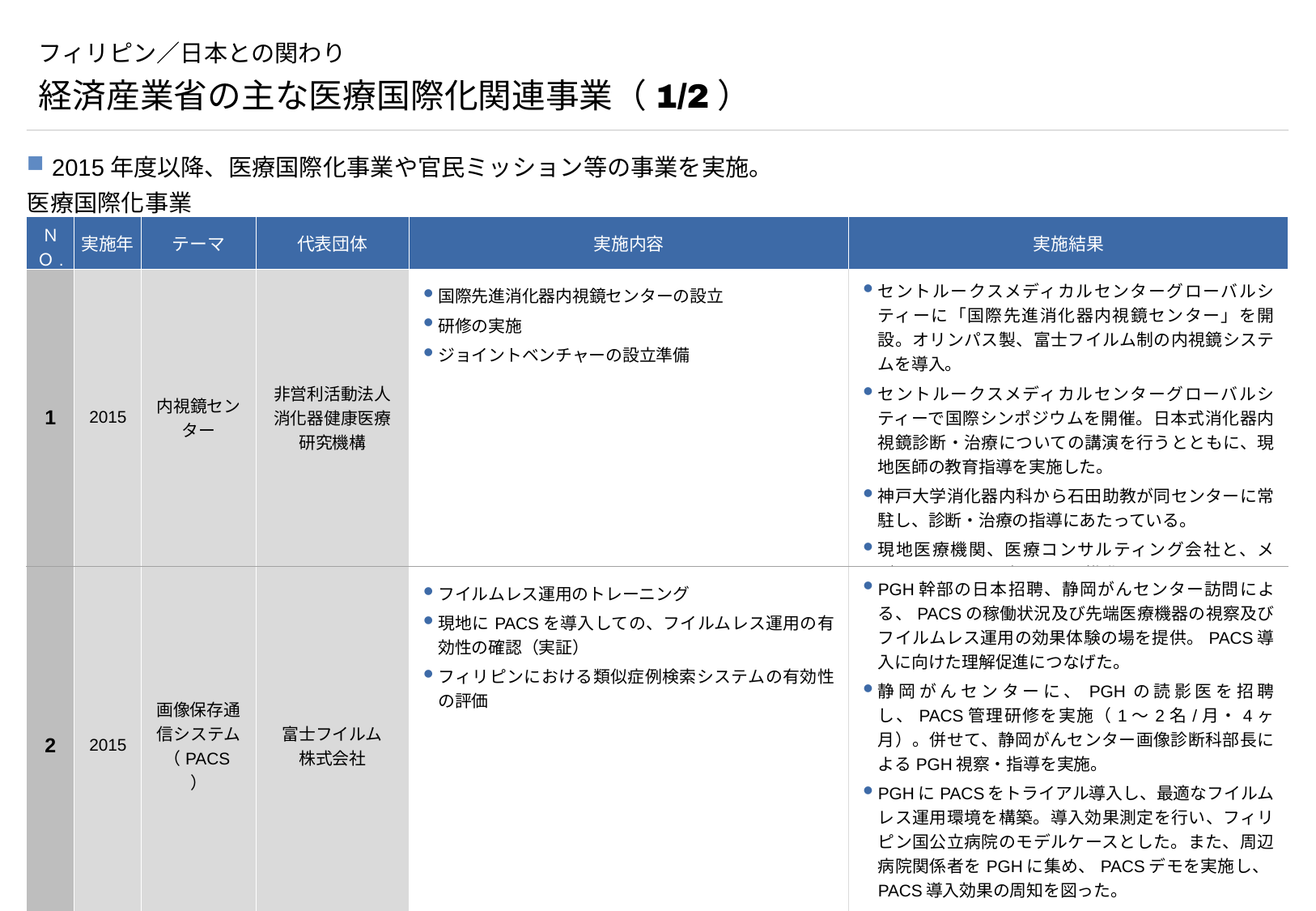

# フィリピン／日本との関わり
経済産業省の主な医療国際化関連事業（1/2）
2015年度以降、医療国際化事業や官民ミッション等の事業を実施。
医療国際化事業
| ＮＯ. | 実施年 | テーマ | 代表団体 | 実施内容 | 実施結果 |
| --- | --- | --- | --- | --- | --- |
| 1 | 2015 | 内視鏡センター | 非営利活動法人 消化器健康医療 研究機構 | 国際先進消化器内視鏡センターの設立 研修の実施 ジョイントベンチャーの設立準備 | セントルークスメディカルセンターグローバルシティーに「国際先進消化器内視鏡センター」を開設。オリンパス製、富士フイルム制の内視鏡システムを導入。 セントルークスメディカルセンターグローバルシティーで国際シンポジウムを開催。日本式消化器内視鏡診断・治療についての講演を行うとともに、現地医師の教育指導を実施した。 神戸大学消化器内科から石田助教が同センターに常駐し、診断・治療の指導にあたっている。 現地医療機関、医療コンサルティング会社と、メディカルツーリズムなどを推進するジョイントベンチャー設置に向けた検討を進める。 |
| 2 | 2015 | 画像保存通信システム（PACS） | 富士フイルム 株式会社 | フイルムレス運用のトレーニング 現地にPACSを導入しての、フイルムレス運用の有効性の確認（実証） フィリピンにおける類似症例検索システムの有効性の評価 | PGH幹部の日本招聘、静岡がんセンター訪問による、PACSの稼働状況及び先端医療機器の視察及びフイルムレス運用の効果体験の場を提供。PACS導入に向けた理解促進につなげた。 静岡がんセンターに、PGHの読影医を招聘し、PACS管理研修を実施（1～2名/月・4ヶ月）。併せて、静岡がんセンター画像診断科部長によるPGH視察・指導を実施。 PGHにPACSをトライアル導入し、最適なフイルムレス運用環境を構築。導入効果測定を行い、フィリピン国公立病院のモデルケースとした。また、周辺病院関係者をPGHに集め、PACSデモを実施し、PACS導入効果の周知を図った。 類似症例検索については、日・比で多い症例が異なるため、フィリピン独自のデータベース構築の必要性が明らかになった。 |
（出所） 経済産業省 ホームページ